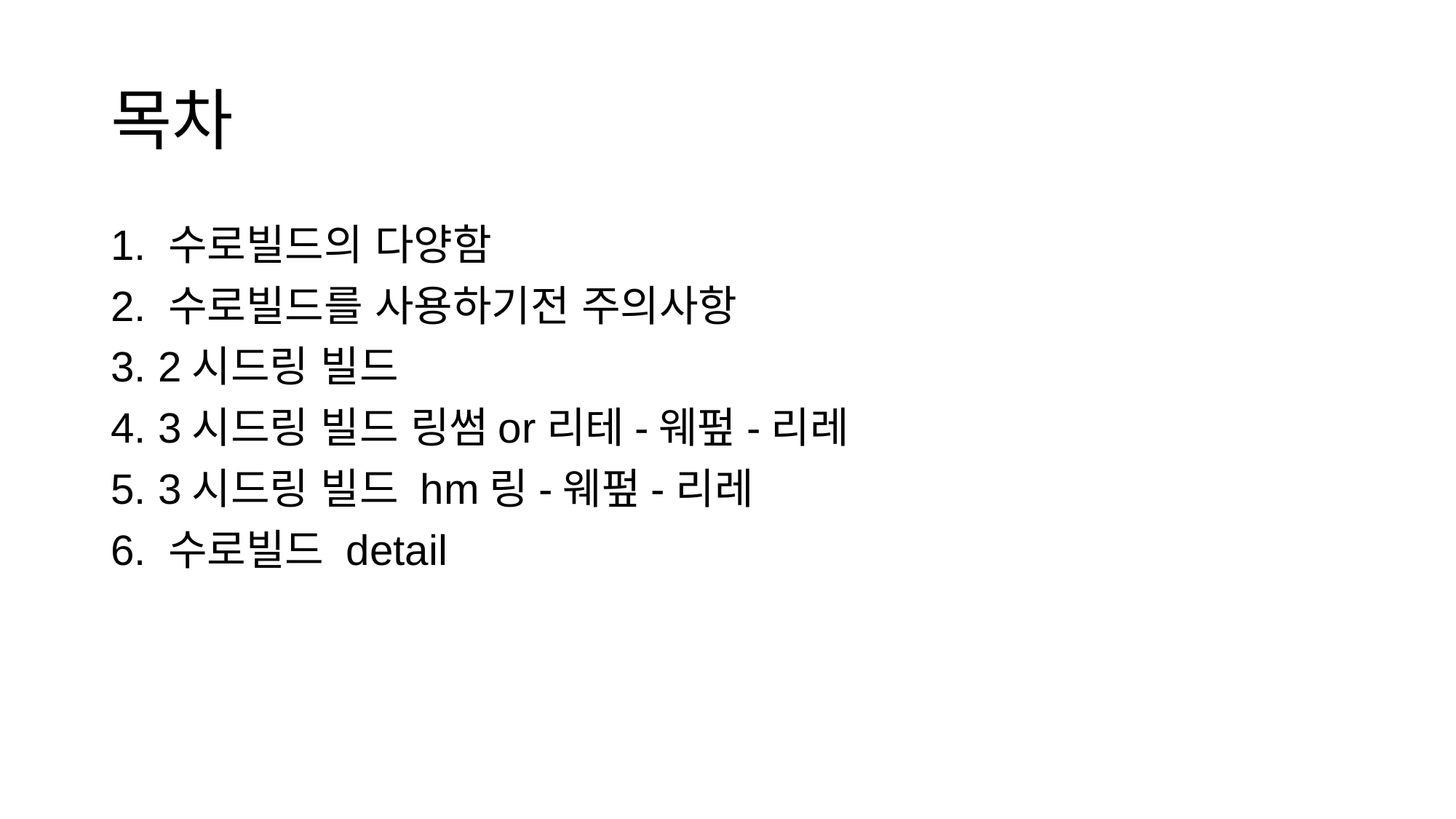

# 목차
1. 수로빌드의 다양함
2. 수로빌드를 사용하기전 주의사항
3. 2시드링 빌드
4. 3시드링 빌드 링썸or리테-웨펖-리레
5. 3시드링 빌드 hm링-웨펖-리레
6. 수로빌드 detail